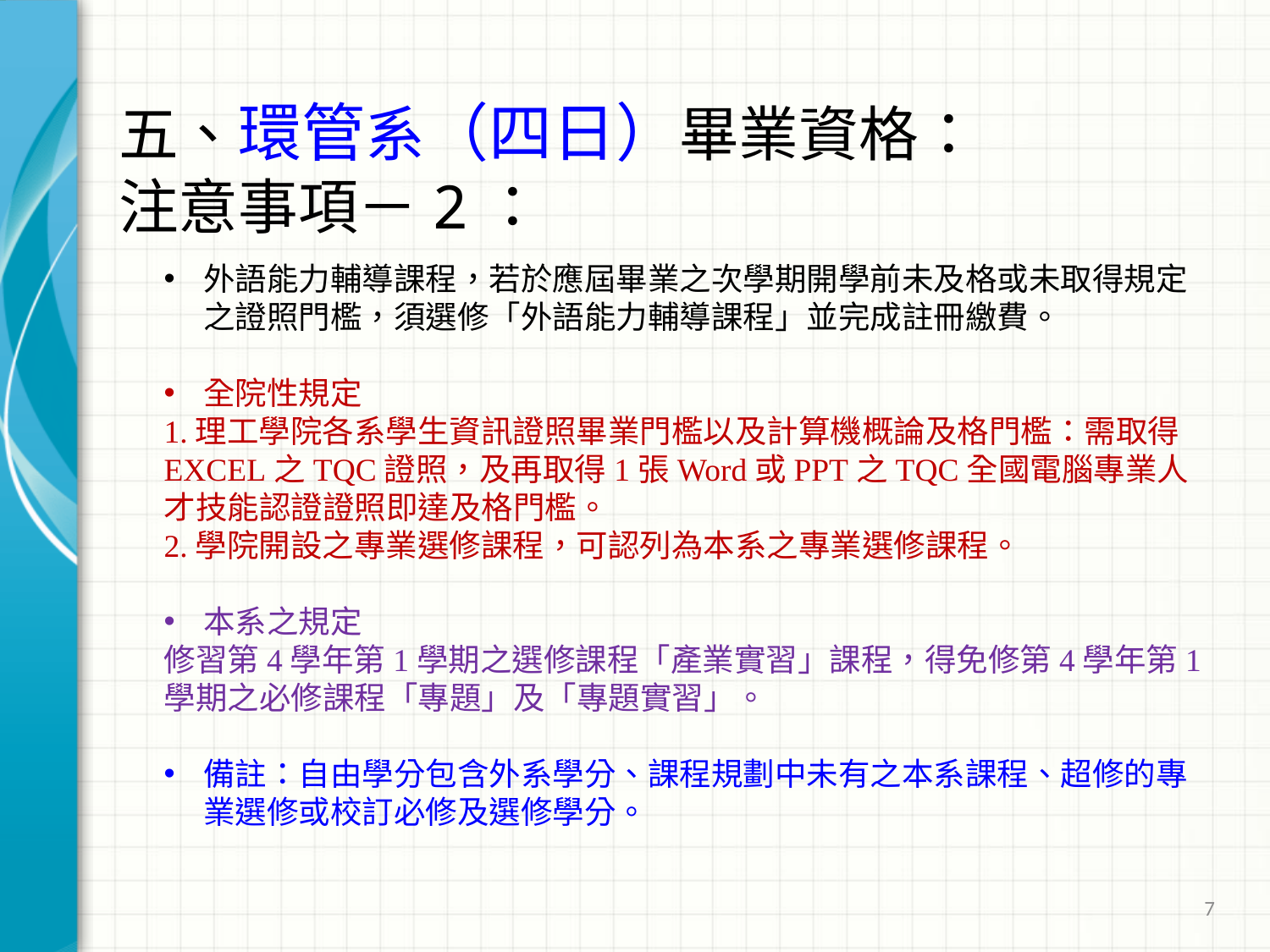

# 五、環管系（四日）畢業資格： 注意事項－2：

外語能力輔導課程，若於應屆畢業之次學期開學前未及格或未取得規定之證照門檻，須選修「外語能力輔導課程」並完成註冊繳費。

全院性規定
1.理工學院各系學生資訊證照畢業門檻以及計算機概論及格門檻：需取得EXCEL之TQC證照，及再取得1張Word或PPT之TQC全國電腦專業人才技能認證證照即達及格門檻。
2.學院開設之專業選修課程，可認列為本系之專業選修課程。

本系之規定
修習第4學年第1學期之選修課程「產業實習」課程，得免修第4學年第1學期之必修課程「專題」及「專題實習」。

備註：自由學分包含外系學分、課程規劃中未有之本系課程、超修的專業選修或校訂必修及選修學分。

7